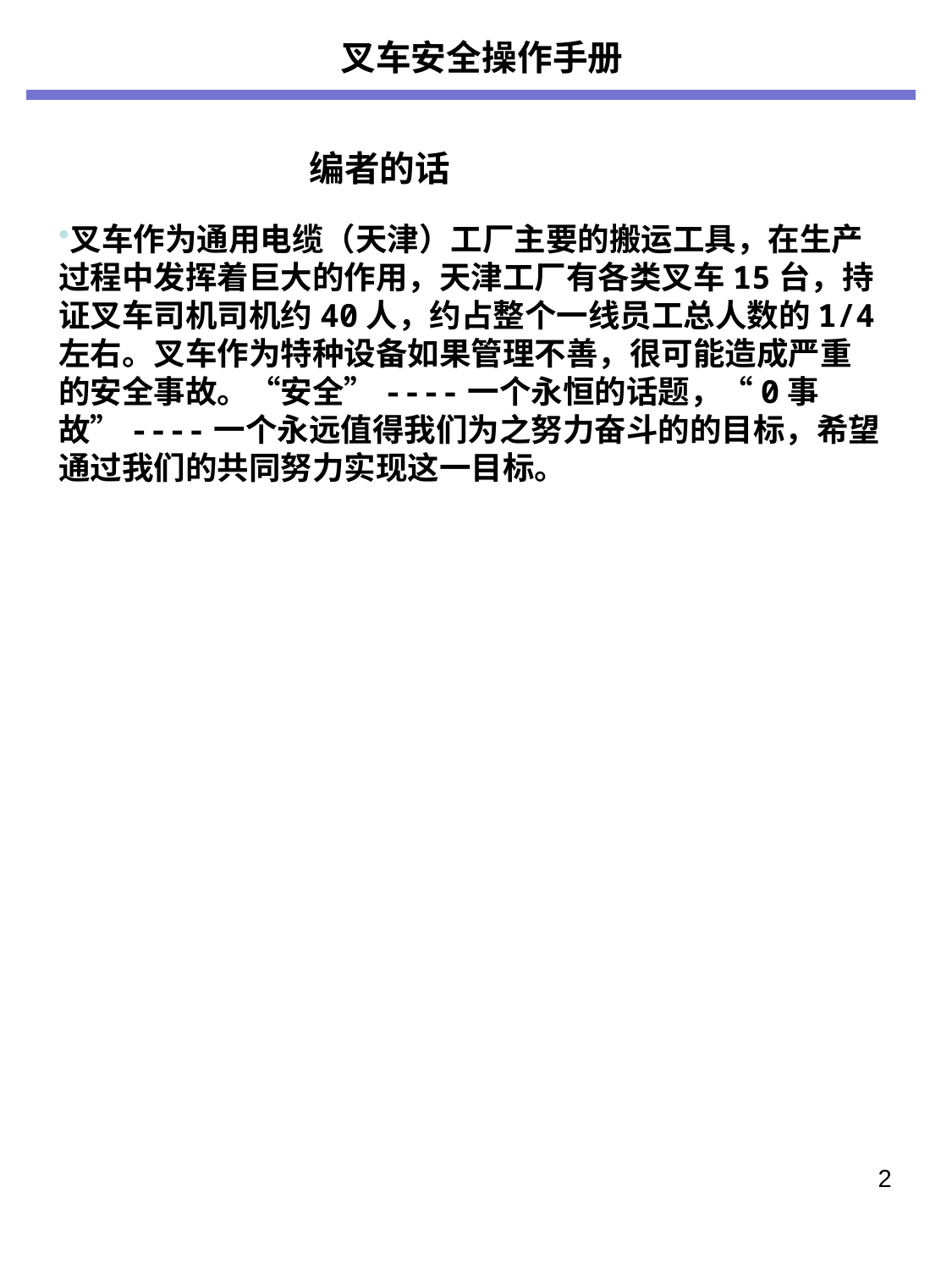

叉车安全操作手册
          编者的话
叉车作为通用电缆（天津）工厂主要的搬运工具，在生产过程中发挥着巨大的作用，天津工厂有各类叉车15台，持证叉车司机司机约40人，约占整个一线员工总人数的1/4左右。叉车作为特种设备如果管理不善，很可能造成严重的安全事故。“安全”----一个永恒的话题，“0事故”----一个永远值得我们为之努力奋斗的的目标，希望通过我们的共同努力实现这一目标。
# 2